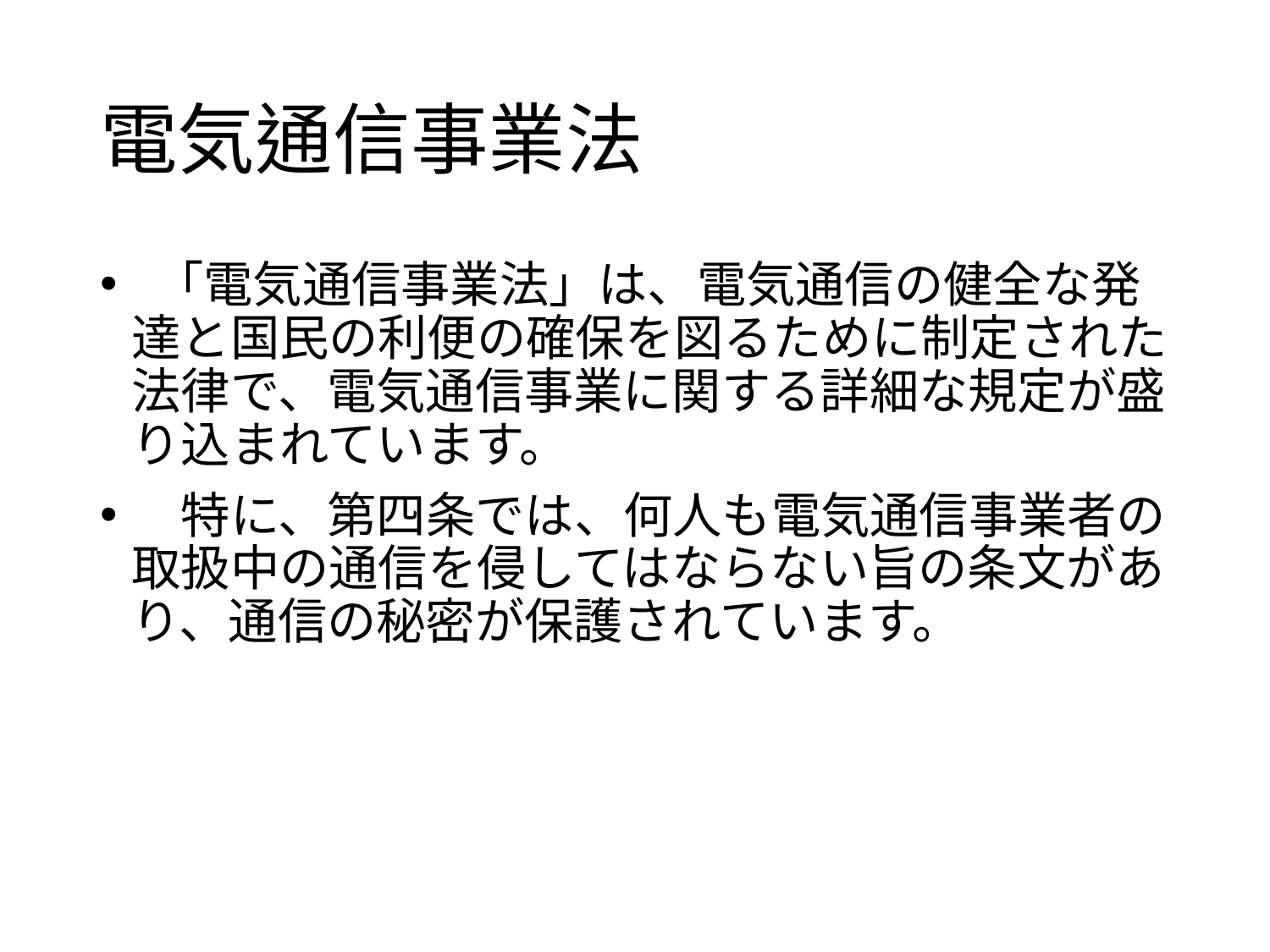

# 電気通信事業法
 「電気通信事業法」は、電気通信の健全な発達と国民の利便の確保を図るために制定された法律で、電気通信事業に関する詳細な規定が盛り込まれています。
　特に、第四条では、何人も電気通信事業者の取扱中の通信を侵してはならない旨の条文があり、通信の秘密が保護されています。